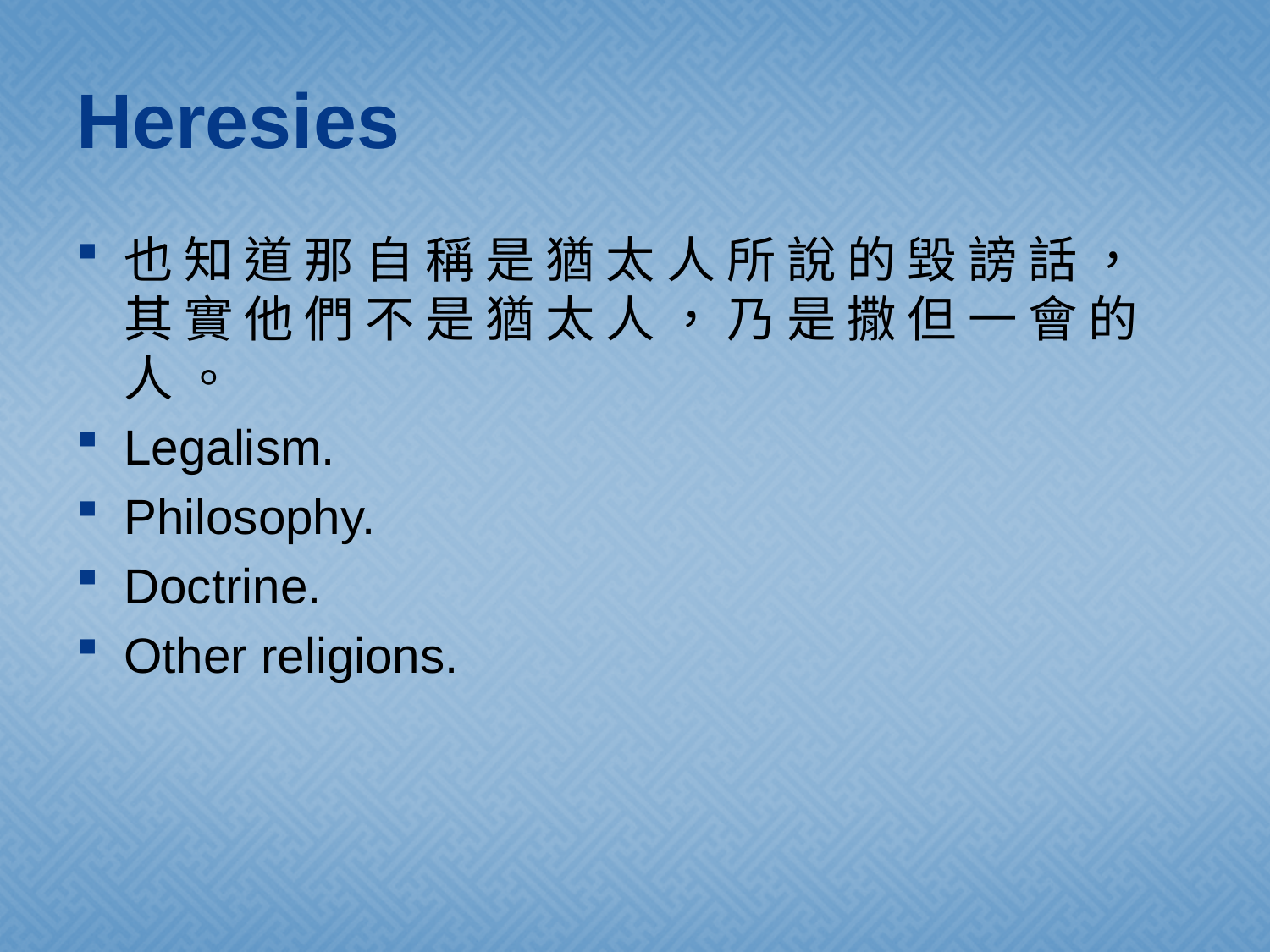

# Heresies
也 知 道 那 自 稱 是 猶 太 人 所 說 的 毀 謗 話 ， 其 實 他 們 不 是 猶 太 人 ， 乃 是 撒 但 一 會 的 人 。
Legalism.
Philosophy.
Doctrine.
Other religions.